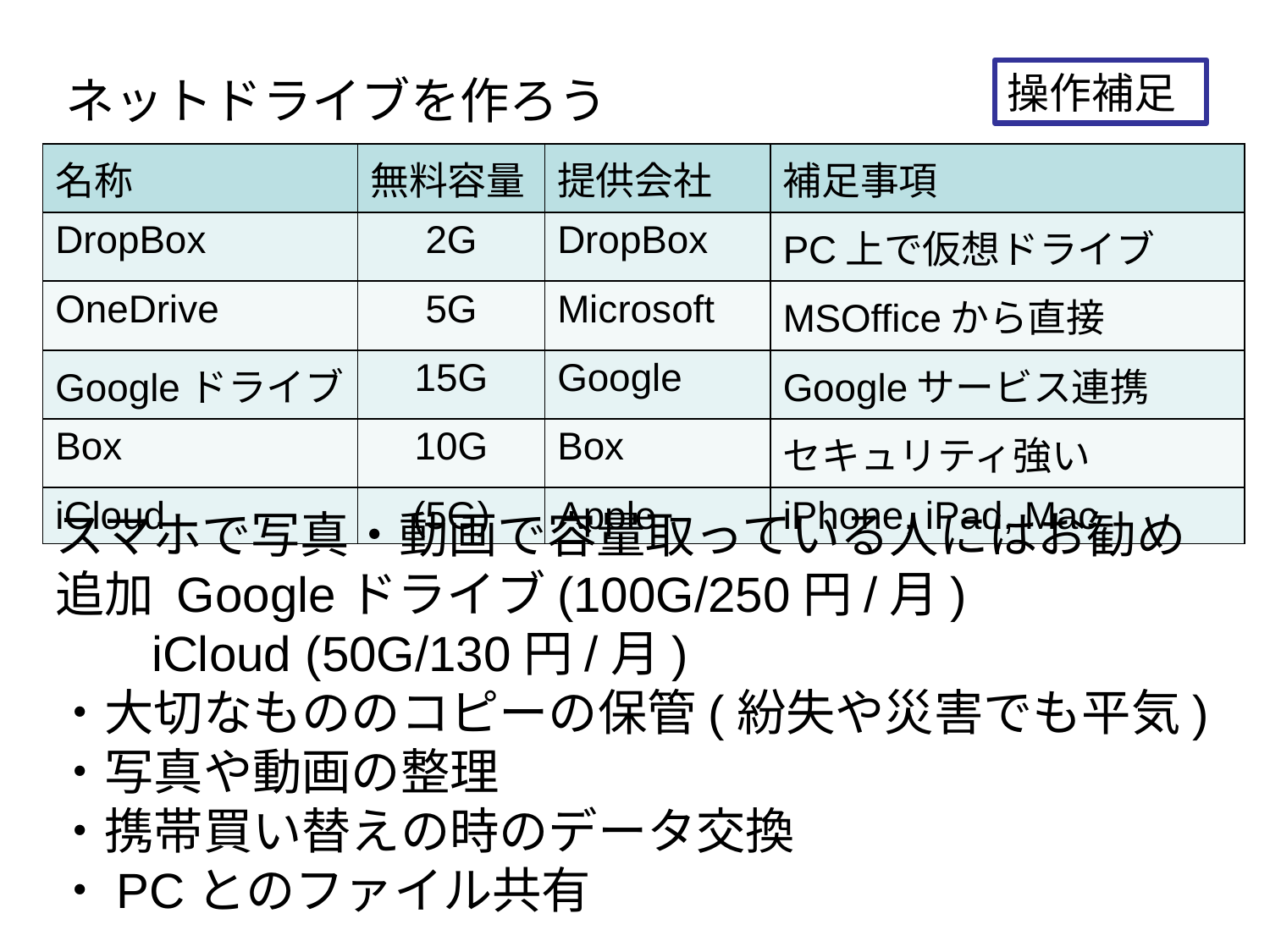

# ネットドライブを作ろう
操作補足
| 名称 | 無料容量 | 提供会社 | 補足事項 |
| --- | --- | --- | --- |
| DropBox | 2G | DropBox | PC上で仮想ドライブ |
| OneDrive | 5G | Microsoft | MSOfficeから直接 |
| Googleドライブ | 15G | Google | Googleサービス連携 |
| Box | 10G | Box | セキュリティ強い |
| iCloud | (5G) | Apple | iPhone, iPad, Mac |
スマホで写真・動画で容量取っている人にはお勧め
追加 Googleドライブ(100G/250円/月)
       iCloud (50G/130円/月)
・大切なもののコピーの保管(紛失や災害でも平気)
・写真や動画の整理
・携帯買い替えの時のデータ交換
・PCとのファイル共有